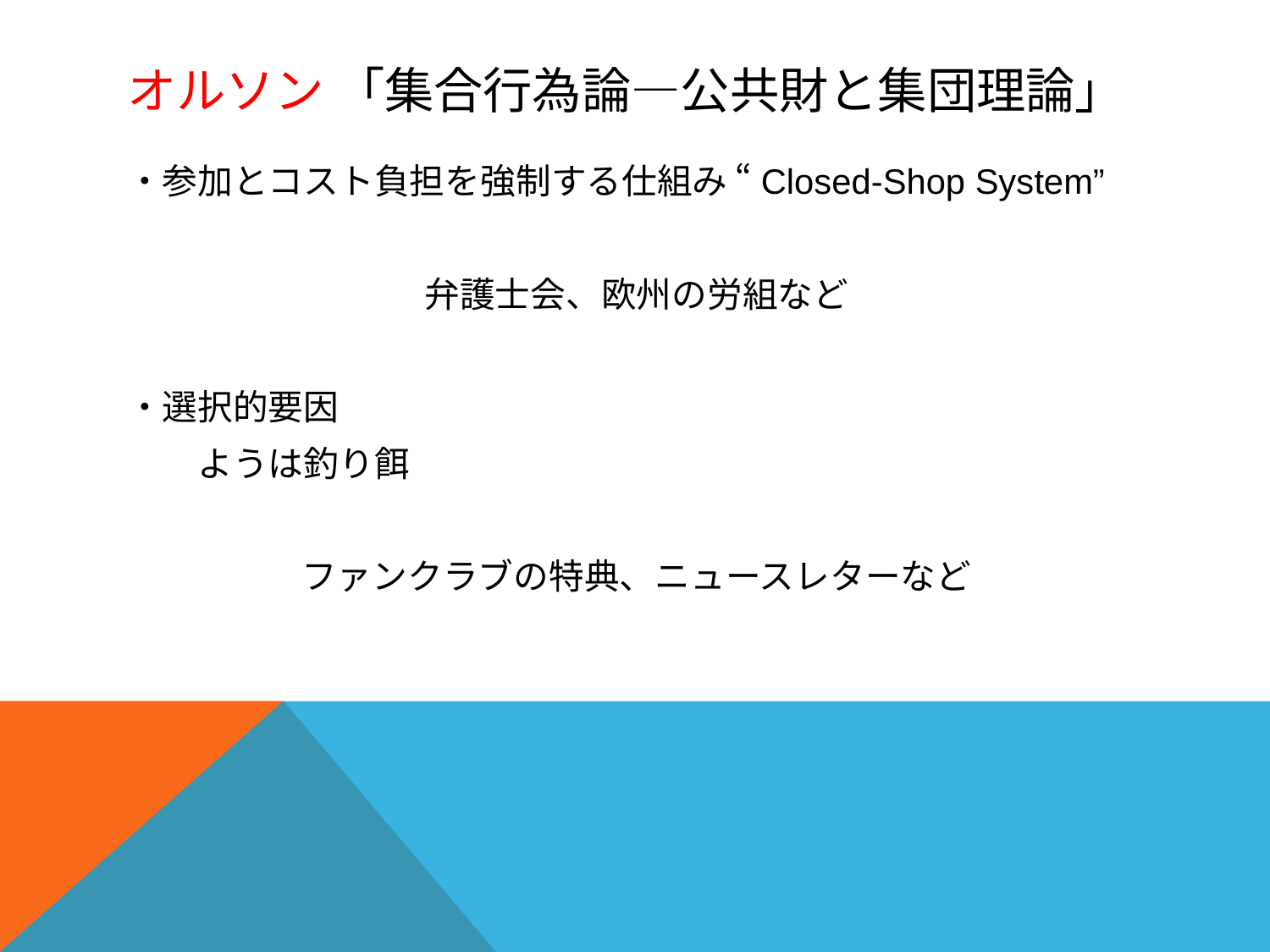

# オルソン 「集合行為論―公共財と集団理論」
・参加とコスト負担を強制する仕組み “Closed-Shop System”

弁護士会、欧州の労組など

・選択的要因
　　ようは釣り餌

ファンクラブの特典、ニュースレターなど